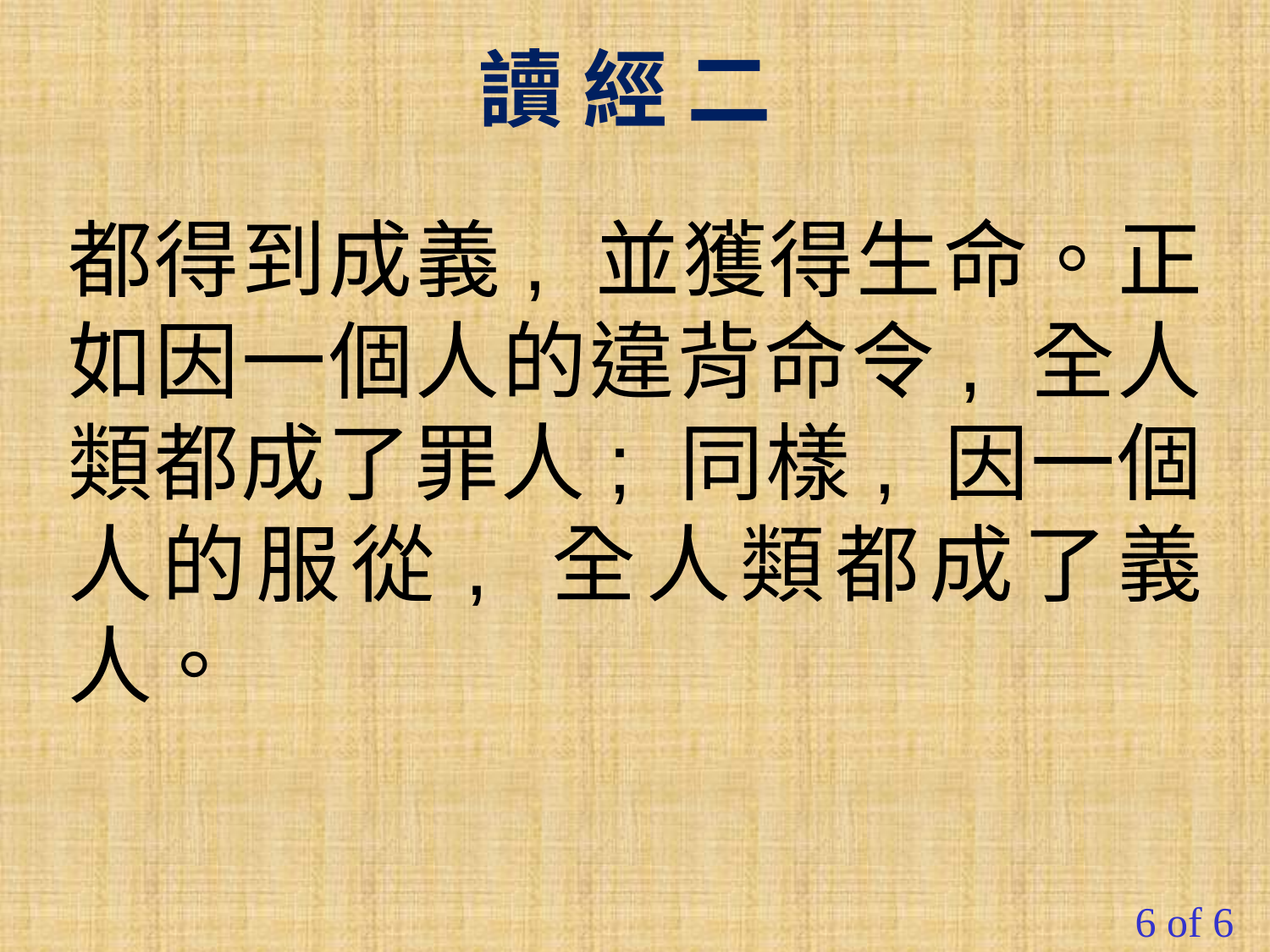

讀 經 二

都得到成義, 並獲得生命。正如因一個人的違背命令, 全人類都成了罪人; 同樣, 因一個人的服從, 全人類都成了義人。
6 of 6